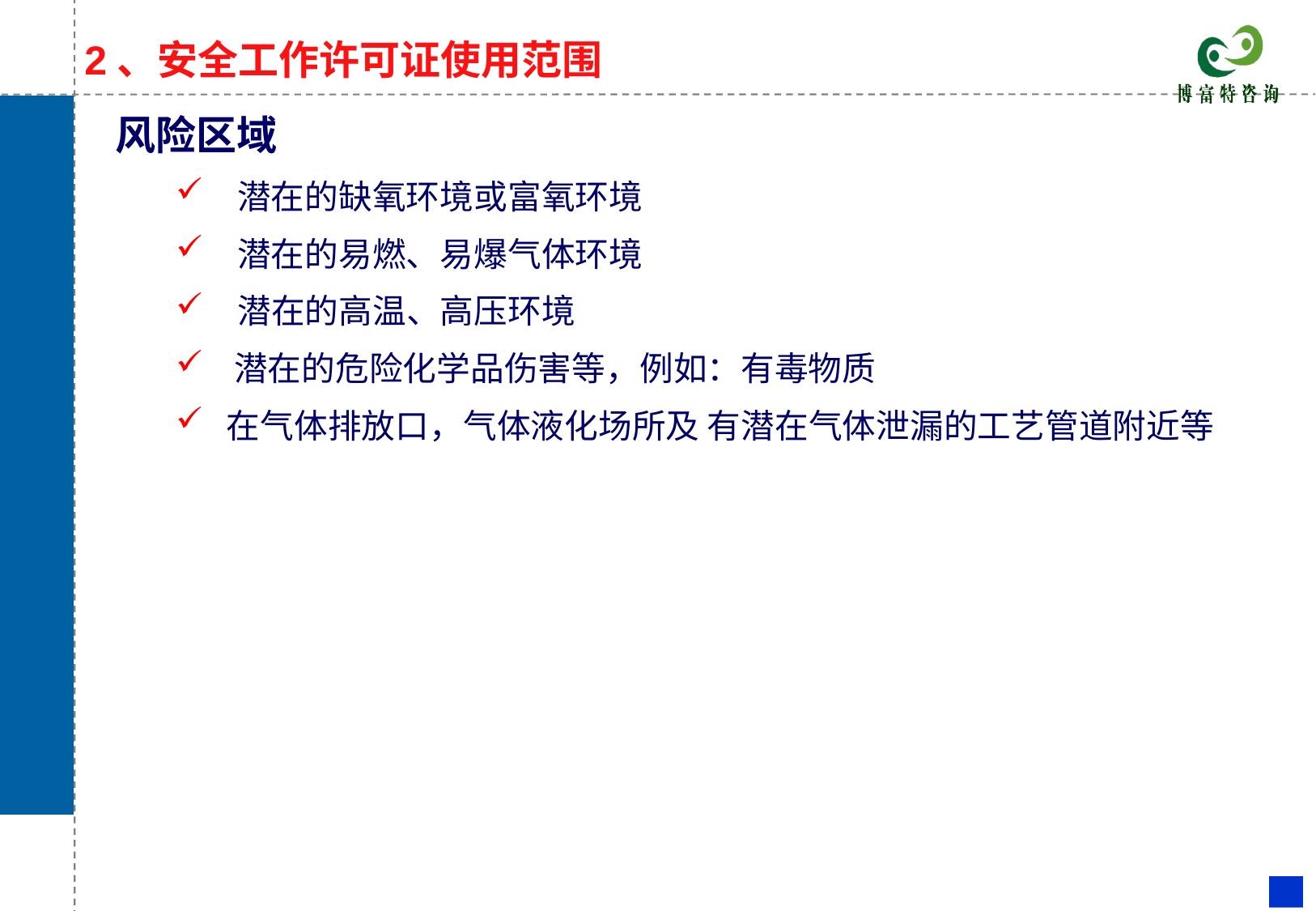

# 2、安全工作许可证使用范围
风险区域
　潜在的缺氧环境或富氧环境
　潜在的易燃、易爆气体环境
　潜在的高温、高压环境
   潜在的危险化学品伤害等，例如：有毒物质
  在气体排放口，气体液化场所及 有潜在气体泄漏的工艺管道附近等
7